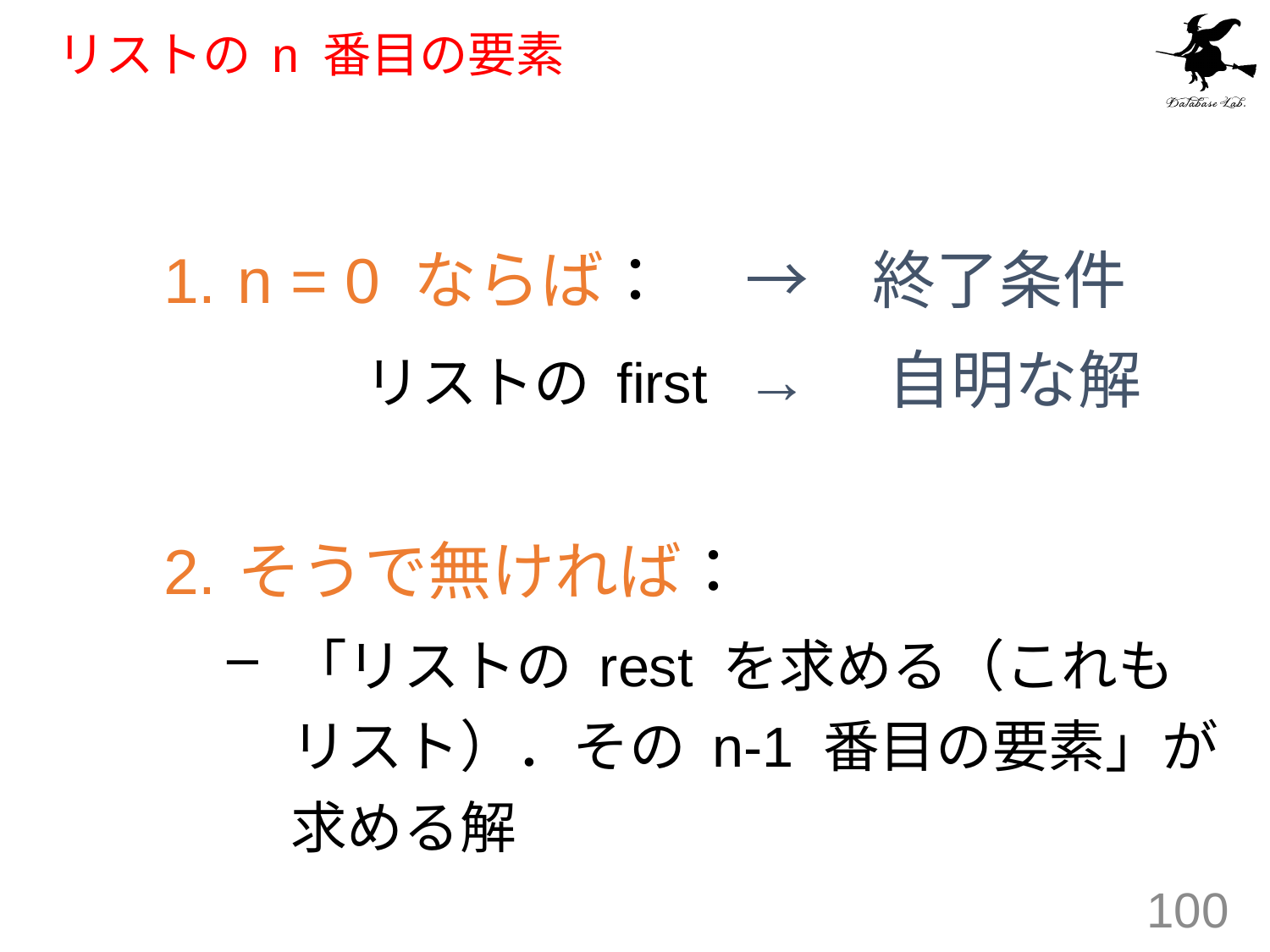

# リストの n 番目の要素
n = 0 ならば：　	→　終了条件
		リストの first	→　自明な解
そうで無ければ：
「リストの rest を求める（これもリスト）．その n-1 番目の要素」が求める解

100